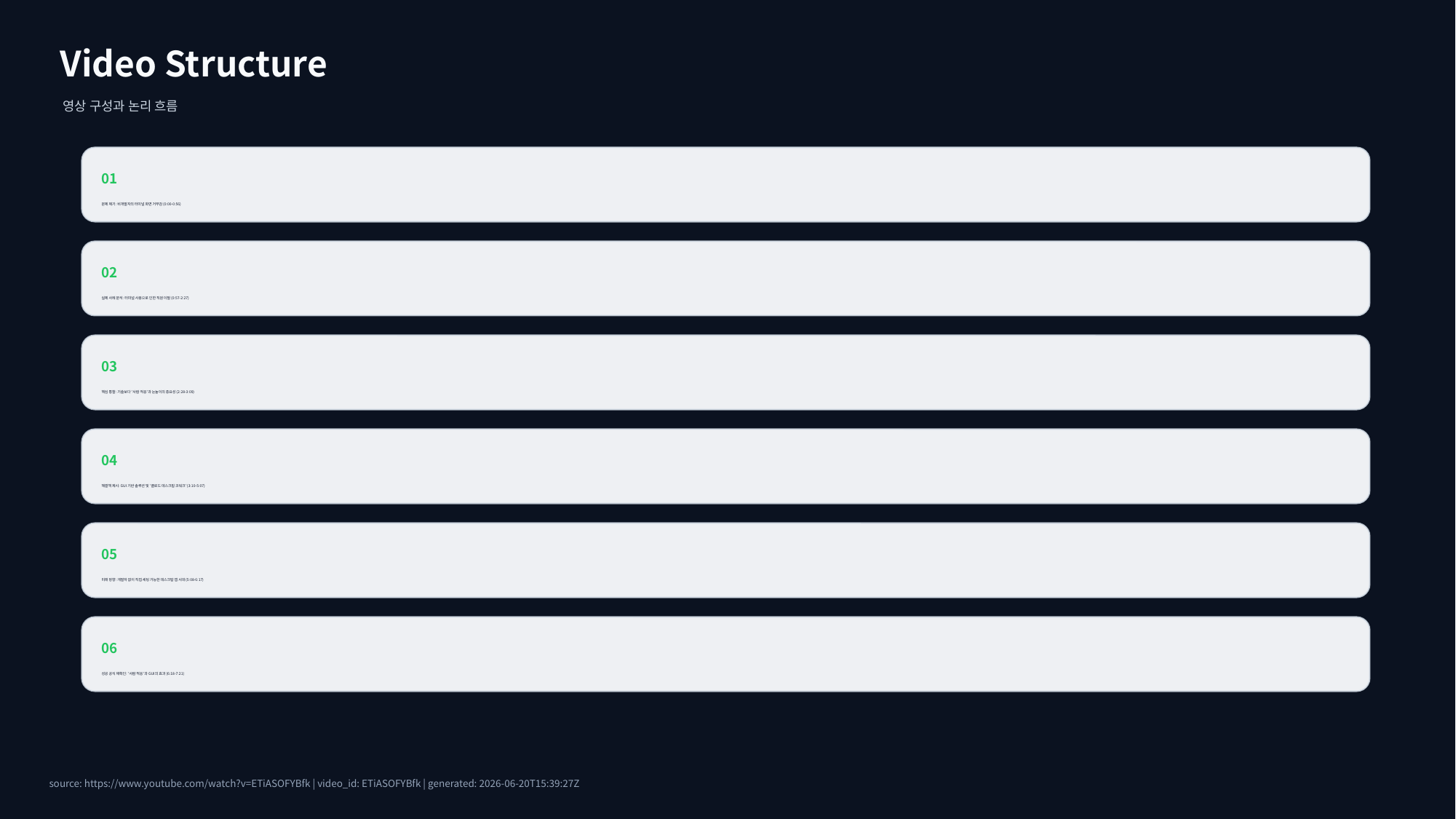

Video Structure
영상 구성과 논리 흐름

01
문제 제기: 비개발자의 터미널 화면 거부감 (0:00-0:56)

02
실제 사례 분석: 터미널 사용으로 인한 직원 이탈 (0:57-2:27)

03
핵심 통찰: 기술보다 '사람 적응'과 눈높이의 중요성 (2:28-3:09)

04
해결책 제시: GUI 기반 솔루션 및 '클로드 데스크탑 코워크' (3:10-5:07)

05
미래 방향: 개발자 없이 직접 세팅 가능한 데스크탑 앱 시대 (5:08-6:17)

06
성공 공식 재확인: '사람 적응'과 GUI의 효과 (6:18-7:21)
source: https://www.youtube.com/watch?v=ETiASOFYBfk | video_id: ETiASOFYBfk | generated: 2026-06-20T15:39:27Z